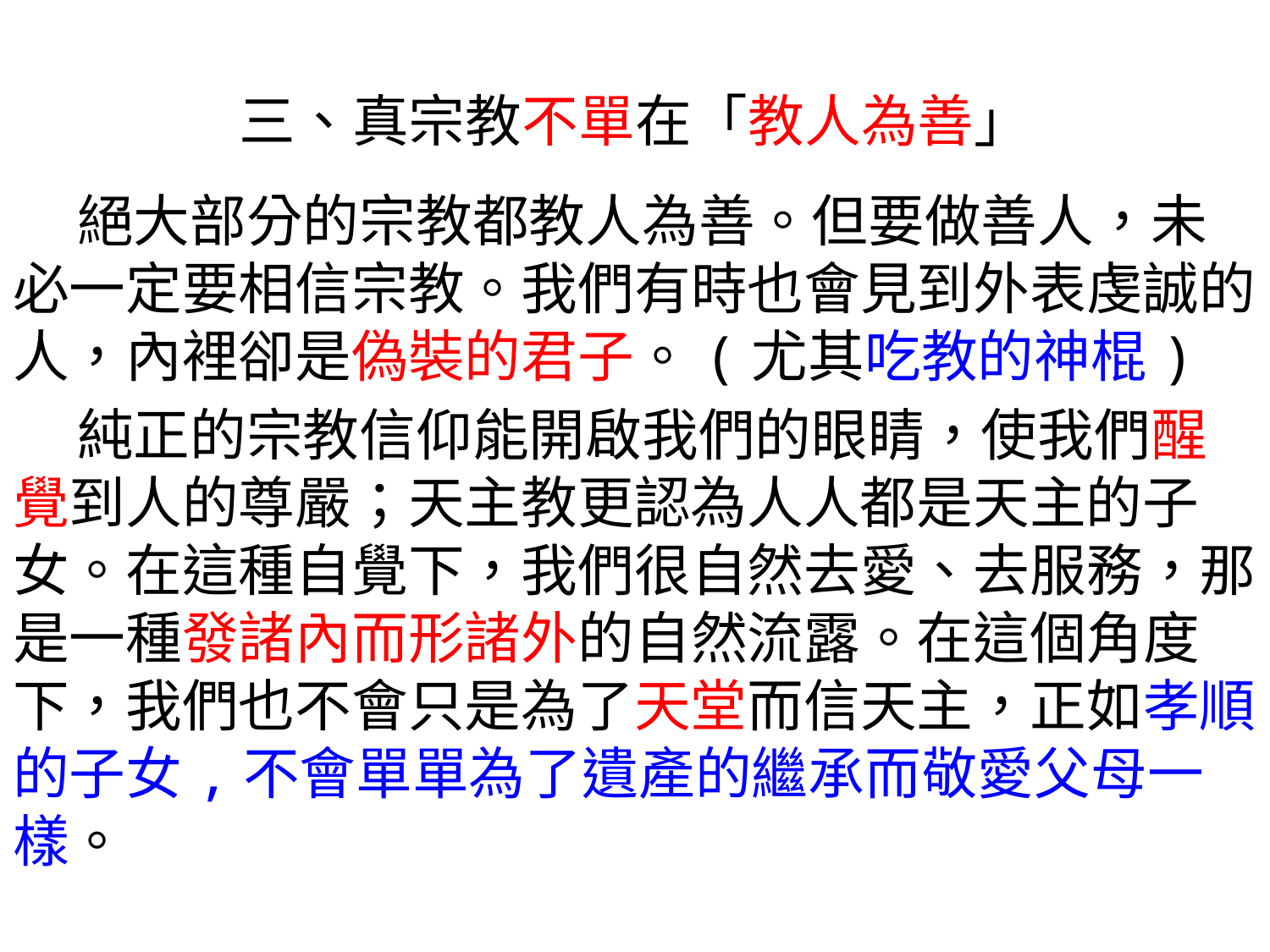

三、真宗教不單在「教人為善」
    絕大部分的宗教都教人為善。但要做善人，未必一定要相信宗教。我們有時也會見到外表虔誠的人，內裡卻是偽裝的君子。(尤其吃教的神棍)
    純正的宗教信仰能開啟我們的眼睛，使我們醒覺到人的尊嚴；天主教更認為人人都是天主的子女。在這種自覺下，我們很自然去愛、去服務，那是一種發諸內而形諸外的自然流露。在這個角度下，我們也不會只是為了天堂而信天主，正如孝順的子女,不會單單為了遺產的繼承而敬愛父母一樣。